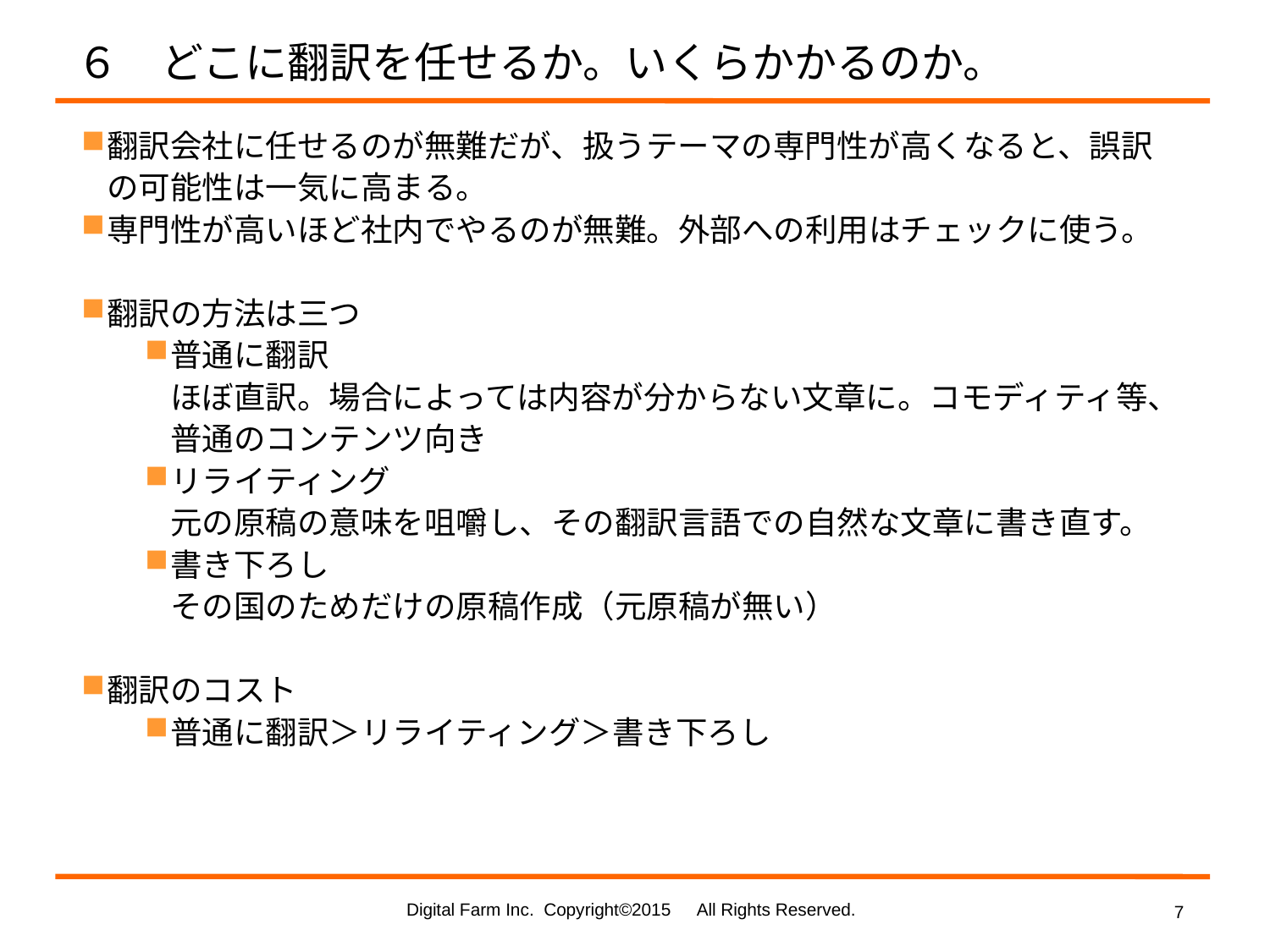

６　どこに翻訳を任せるか。いくらかかるのか。
翻訳会社に任せるのが無難だが、扱うテーマの専門性が高くなると、誤訳の可能性は一気に高まる。
専門性が高いほど社内でやるのが無難。外部への利用はチェックに使う。

翻訳の方法は三つ
普通に翻訳
ほぼ直訳。場合によっては内容が分からない文章に。コモディティ等、普通のコンテンツ向き
リライティング
元の原稿の意味を咀嚼し、その翻訳言語での自然な文章に書き直す。
書き下ろし
その国のためだけの原稿作成（元原稿が無い）

翻訳のコスト
普通に翻訳＞リライティング＞書き下ろし
Digital Farm Inc.  Copyright©2015　All Rights Reserved.
7